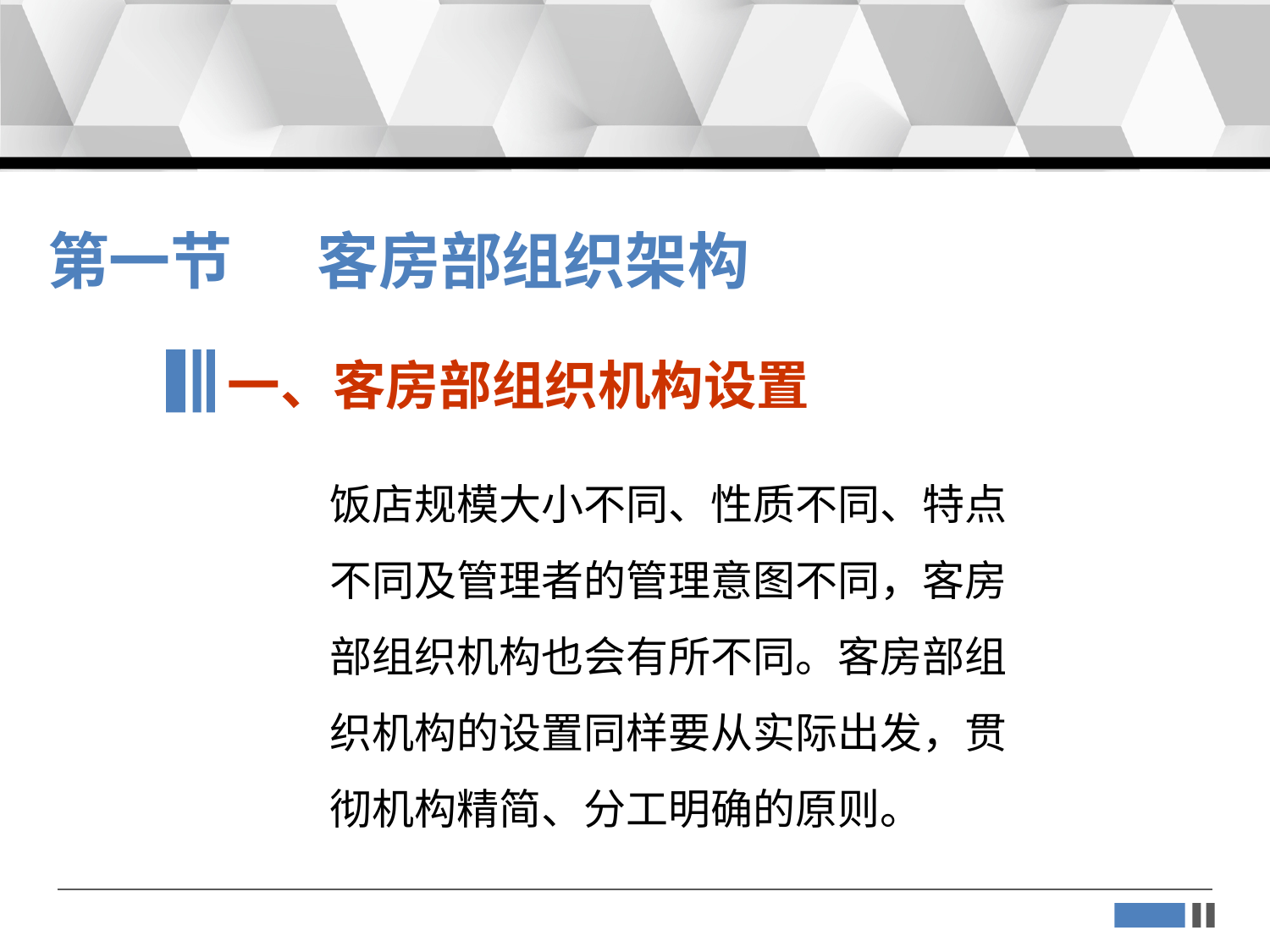

第一节      客房部组织架构
一、客房部组织机构设置

饭店规模大小不同、性质不同、特点不同及管理者的管理意图不同，客房部组织机构也会有所不同。客房部组织机构的设置同样要从实际出发，贯彻机构精简、分工明确的原则。